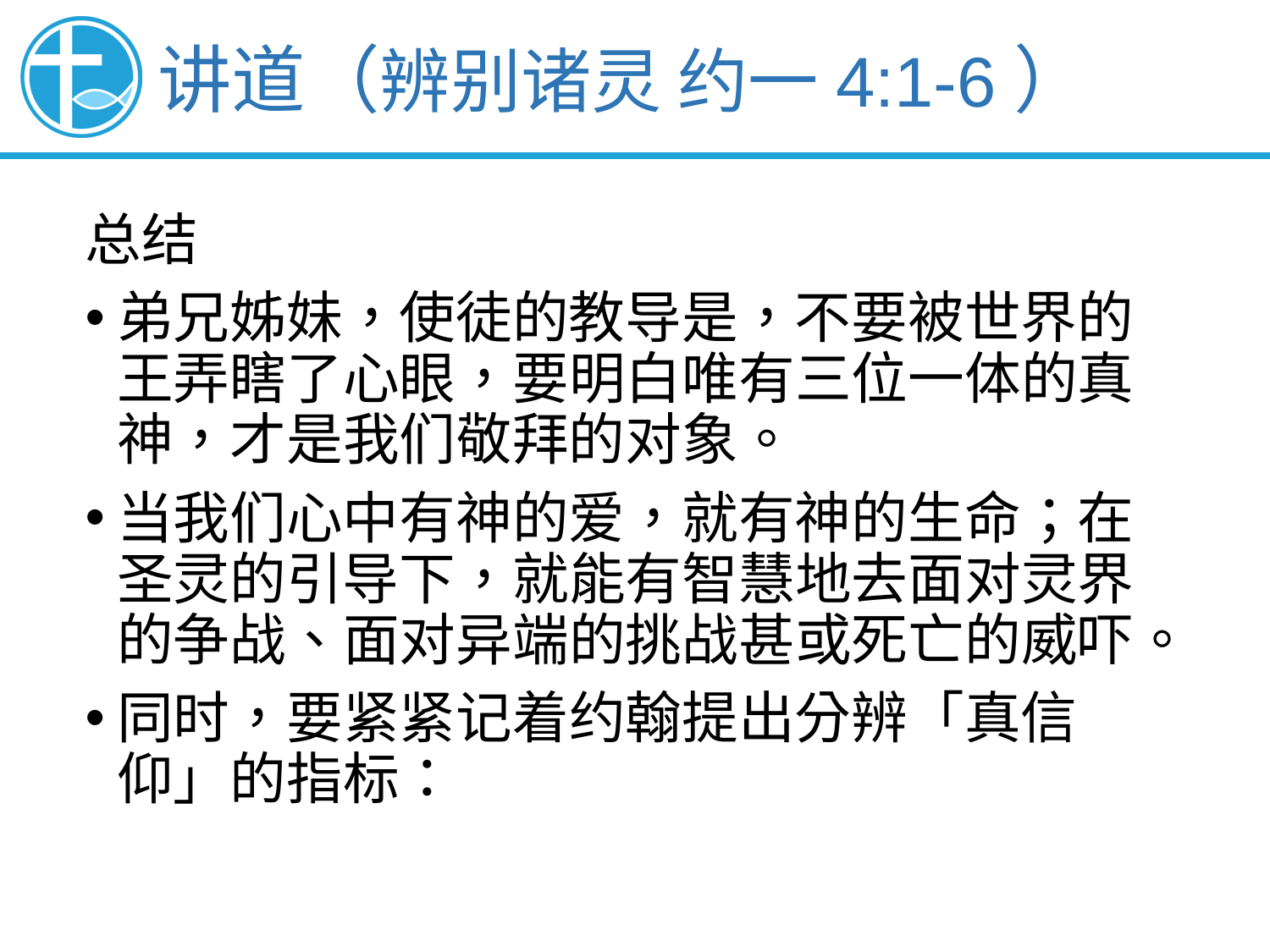

讲道（辨别诸灵 约一4:1-6）
总结
弟兄姊妹，使徒的教导是，不要被世界的王弄瞎了心眼，要明白唯有三位一体的真神，才是我们敬拜的对象。
当我们心中有神的爱，就有神的生命；在圣灵的引导下，就能有智慧地去面对灵界的争战、面对异端的挑战甚或死亡的威吓。
同时，要紧紧记着约翰提出分辨「真信仰」的指标：